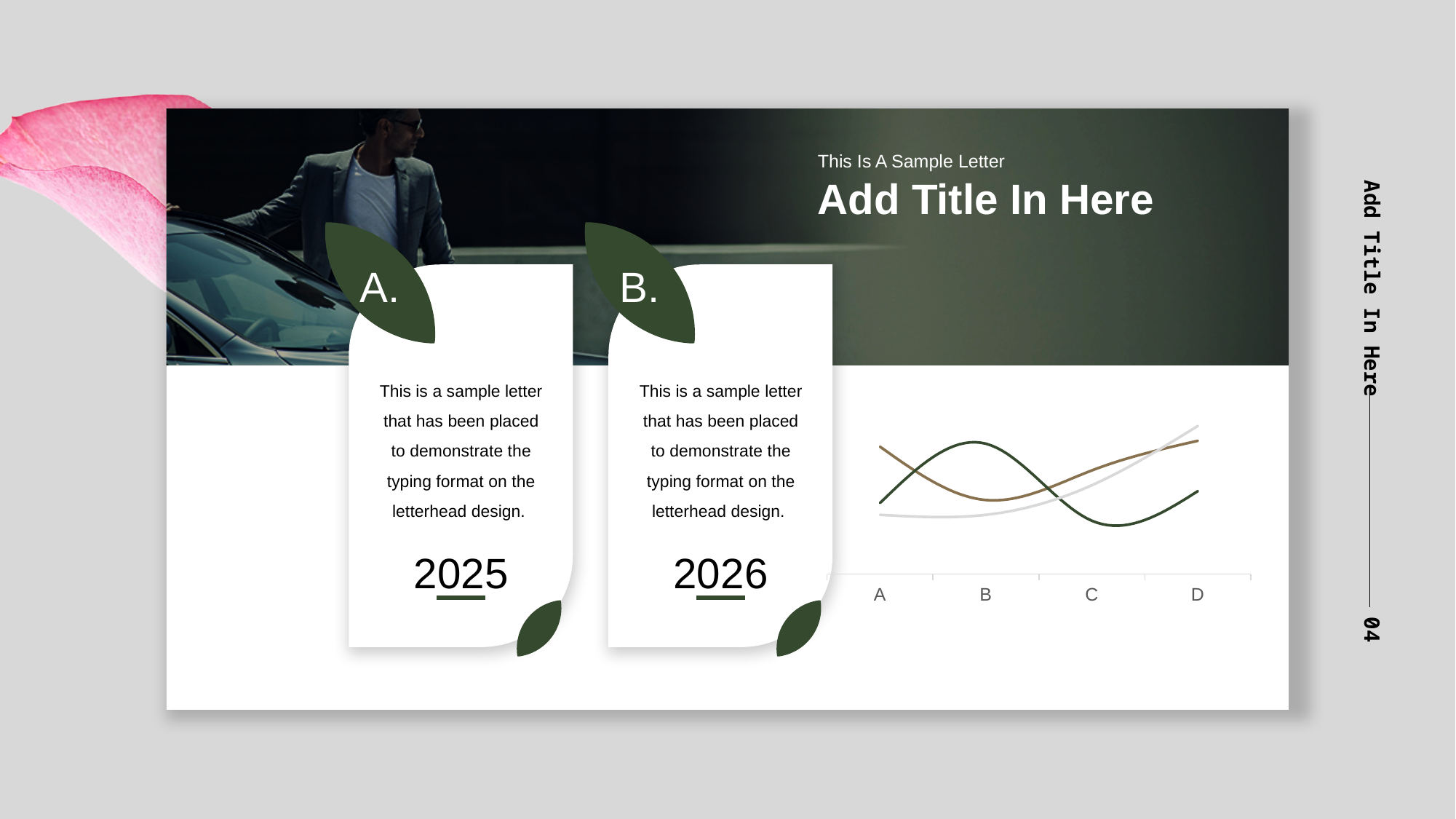

This Is A Sample Letter
Add Title In Here
A.

This is a sample letter that has been placed to demonstrate the typing format on the letterhead design.
2025

B.

This is a sample letter that has been placed to demonstrate the typing format on the letterhead design.
2026

### Chart

| Category | 系列 1 | 系列 2 | 系列 3 |
|---|---|---|---|
| A | 4.3 | 2.4 | 2.0 |
| B | 2.5 | 4.4 | 2.0 |
| C | 3.5 | 1.8 | 3.0 |
| D | 4.5 | 2.8 | 5.0 |